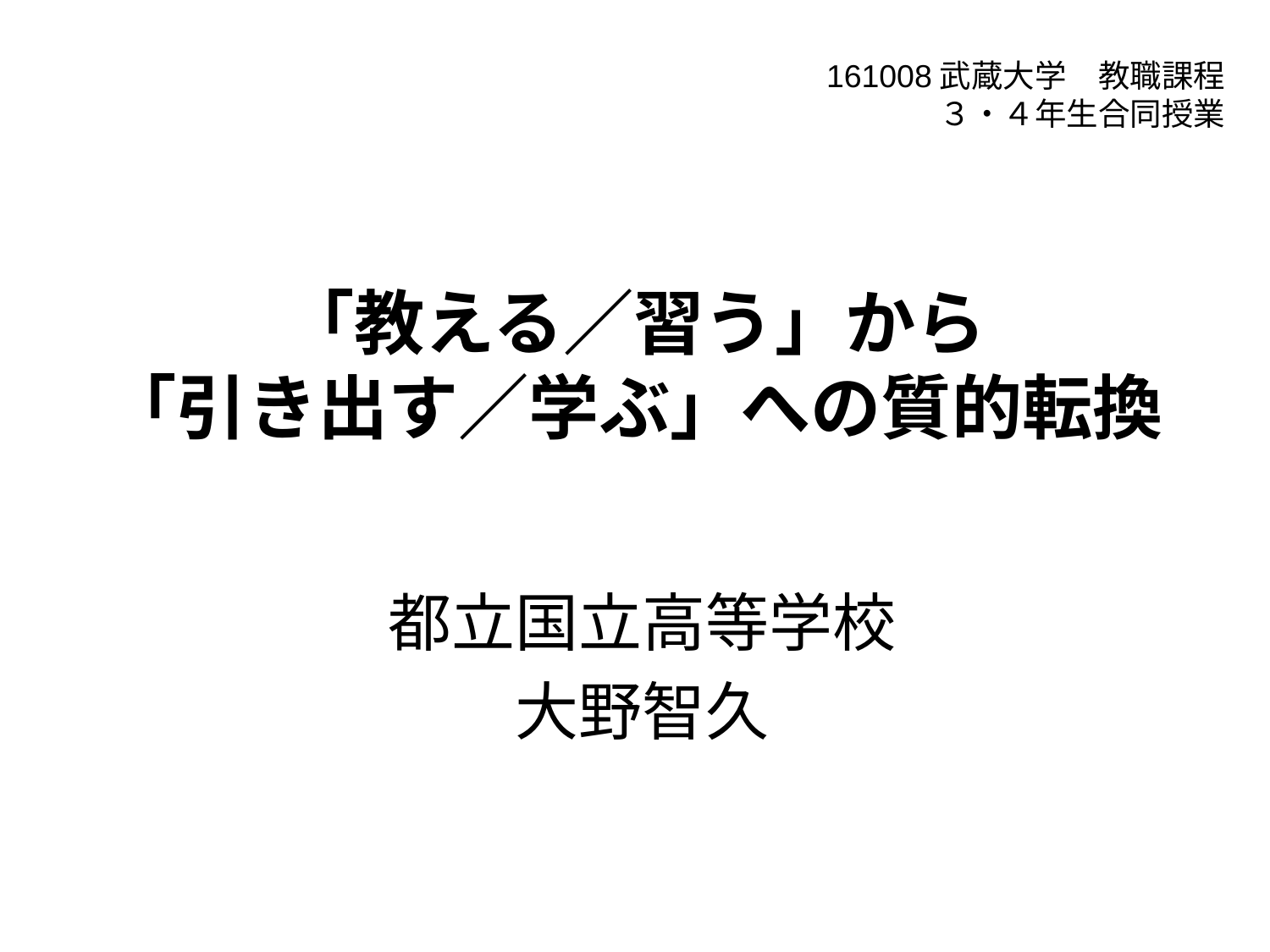

161008武蔵大学　教職課程
３・４年生合同授業
# 「教える／習う」から 「引き出す／学ぶ」への質的転換
都立国立高等学校
大野智久